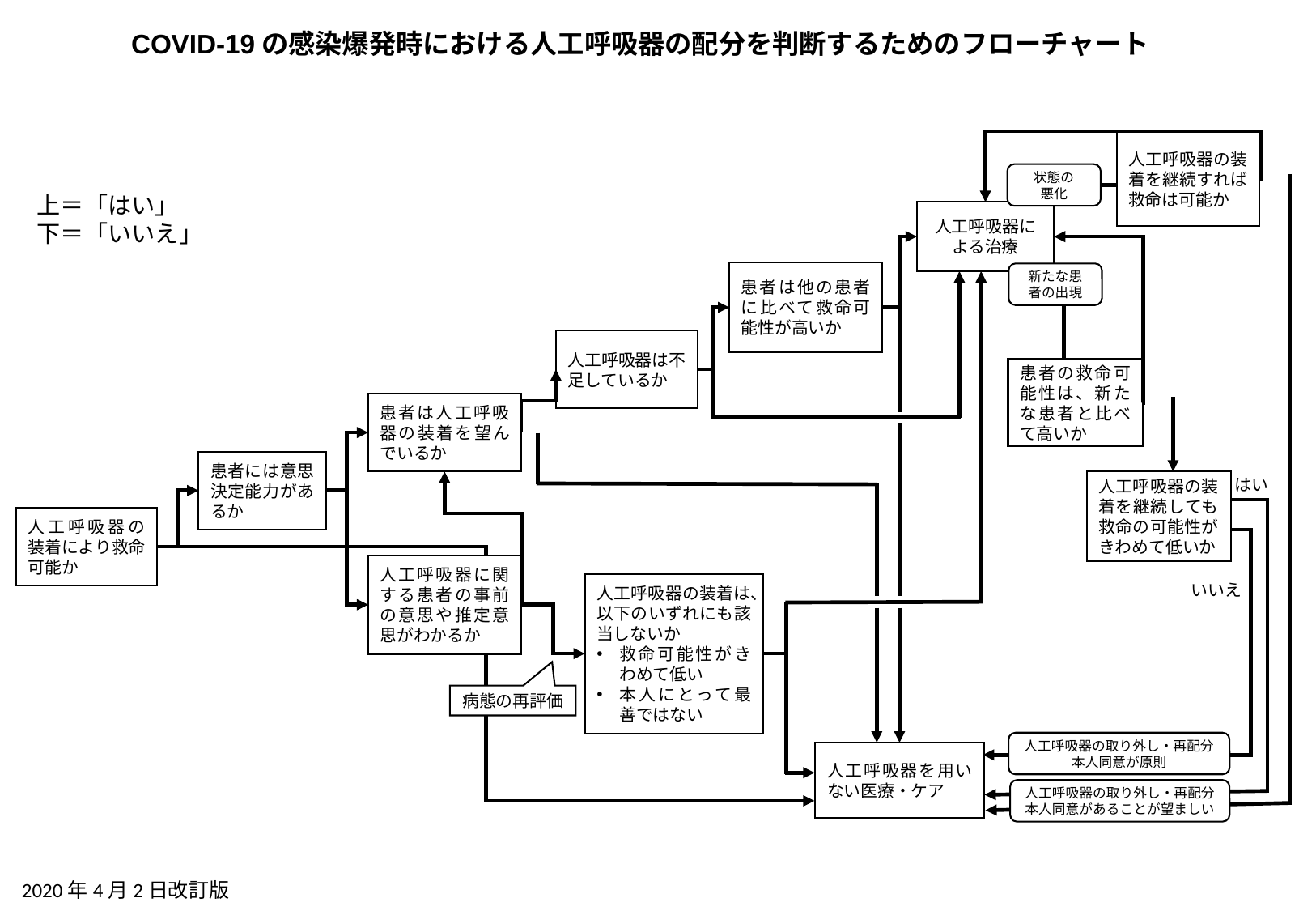

COVID-19の感染爆発時における人工呼吸器の配分を判断するためのフローチャート
人工呼吸器の装着を継続すれば救命は可能か
状態の
悪化
上＝「はい」
下＝「いいえ」
人工呼吸器による治療
患者は他の患者に比べて救命可能性が高いか
新たな患者の出現
人工呼吸器は不足しているか
患者の救命可能性は、新たな患者と比べて高いか
患者は人工呼吸器の装着を望んでいるか
患者には意思決定能力があるか
はい
人工呼吸器の装着を継続しても救命の可能性がきわめて低いか
人工呼吸器の装着により救命可能か
人工呼吸器に関する患者の事前の意思や推定意思がわかるか
いいえ
人工呼吸器の装着は、以下のいずれにも該当しないか
救命可能性がきわめて低い
本人にとって最善ではない
病態の再評価
人工呼吸器の取り外し・再配分
本人同意が原則
人工呼吸器を用いない医療・ケア
人工呼吸器の取り外し・再配分
本人同意があることが望ましい
2020年4月2日改訂版